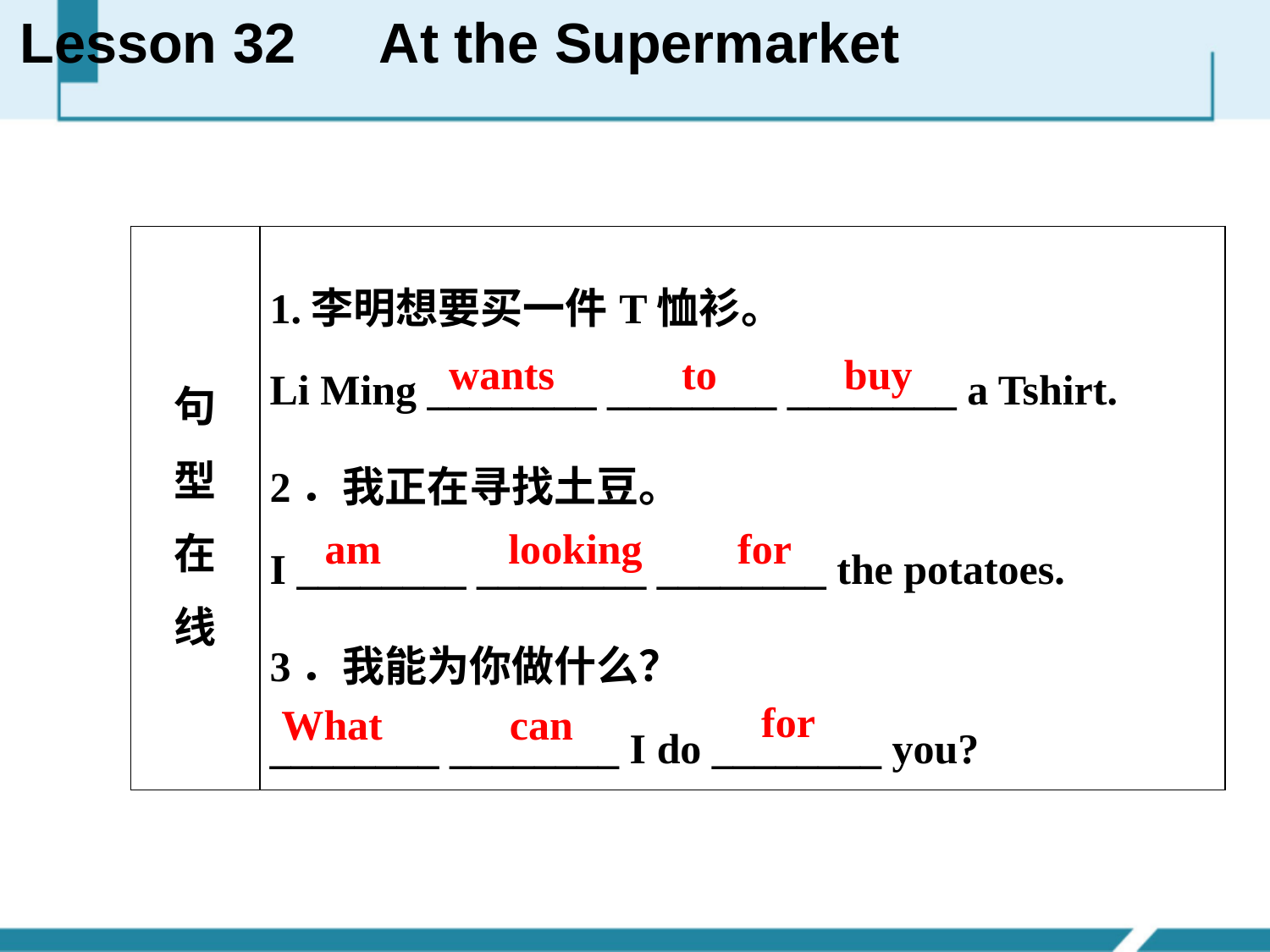

Lesson 32　At the Supermarket
| 句 型 在 线 | 1.李明想要买一件T恤衫。 Li Ming \_\_\_\_\_\_\_\_ \_\_\_\_\_\_\_\_ \_\_\_\_\_\_\_\_ a T­shirt. 2．我正在寻找土豆。 I \_\_\_\_\_\_\_\_ \_\_\_\_\_\_\_\_ \_\_\_\_\_\_\_\_ the potatoes. 3．我能为你做什么？ \_\_\_\_\_\_\_\_ \_\_\_\_\_\_\_\_ I do \_\_\_\_\_\_\_\_ you? |
| --- | --- |
wants            to            buy

am            looking         for
for
What            can